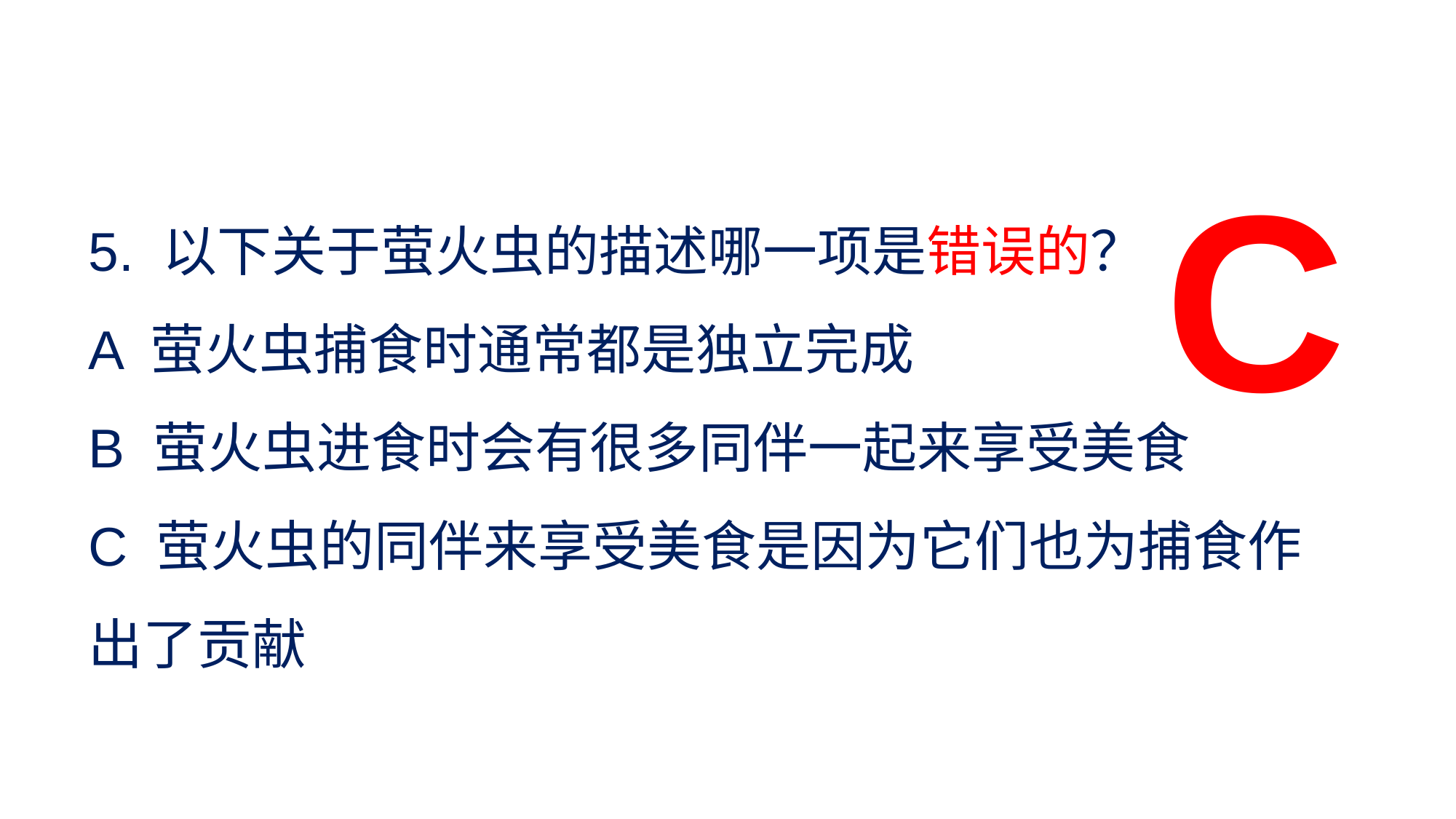

C
5. 以下关于萤火虫的描述哪一项是错误的？
A 萤火虫捕食时通常都是独立完成
B 萤火虫进食时会有很多同伴一起来享受美食
C 萤火虫的同伴来享受美食是因为它们也为捕食作出了贡献